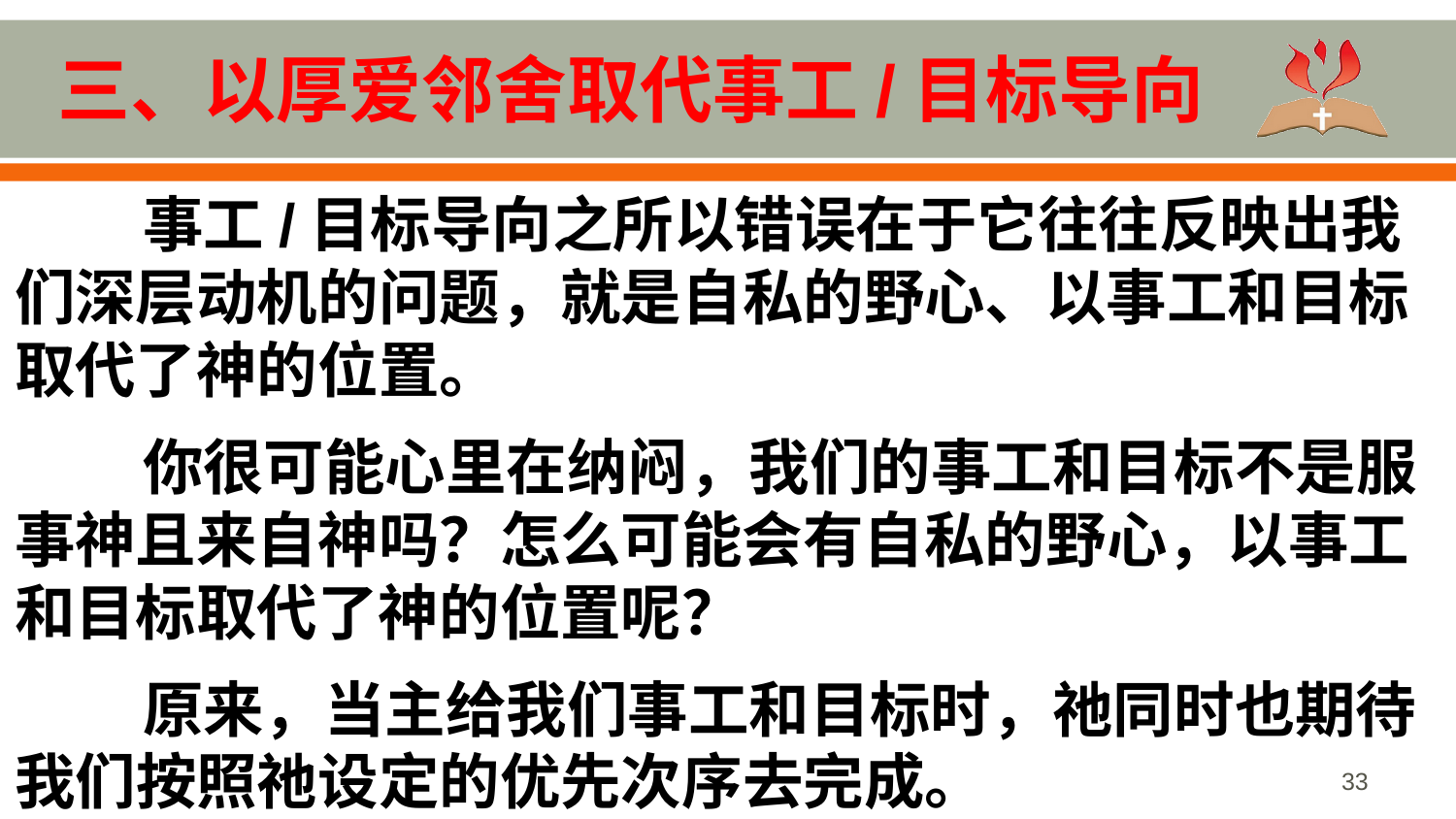

# 三、以厚爱邻舍取代事工/目标导向
事工/目标导向之所以错误在于它往往反映出我们深层动机的问题，就是自私的野心、以事工和目标取代了神的位置。
你很可能心里在纳闷，我们的事工和目标不是服事神且来自神吗？怎么可能会有自私的野心，以事工和目标取代了神的位置呢？
原来，当主给我们事工和目标时，祂同时也期待我们按照祂设定的优先次序去完成。

33